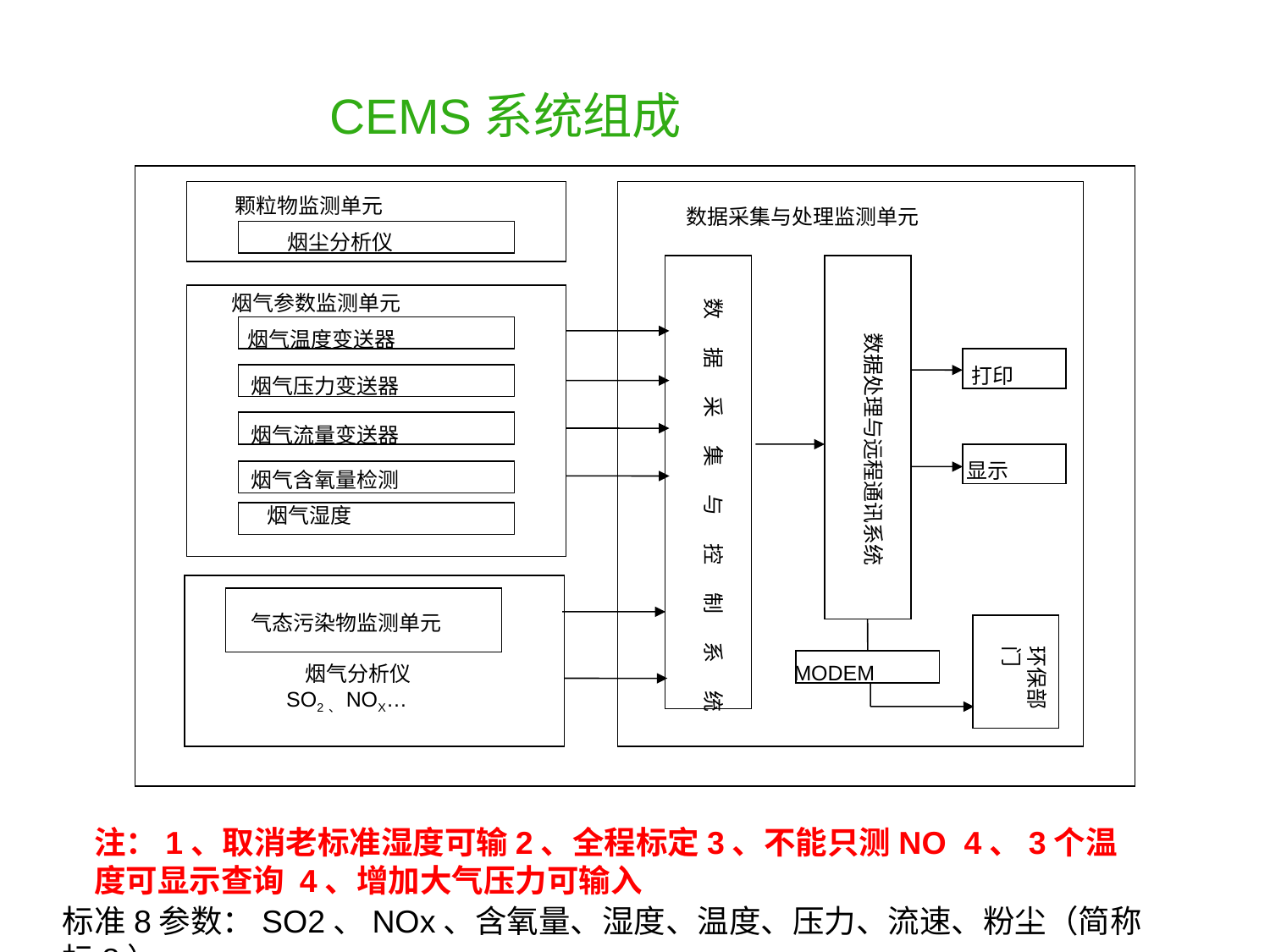

# CEMS系统组成

颗粒物监测单元
数据采集与处理监测单元

烟尘分析仪

烟气参数监测单元

数      据      采      集      与      控      制      系      统

烟气温度变送器
数据处理与远程通讯系统

打印

烟气压力变送器

烟气流量变送器

显示
烟气含氧量检测

气态污染物监测单元

环保部门

MODEM
   烟气分析仪
SO2、NOX…

烟气湿度

注：1、取消老标准湿度可输2、全程标定3、不能只测NO  4、3个温度可显示查询 4、增加大气压力可输入
标准8参数：SO2、NOx、含氧量、湿度、温度、压力、流速、粉尘（简称标8）